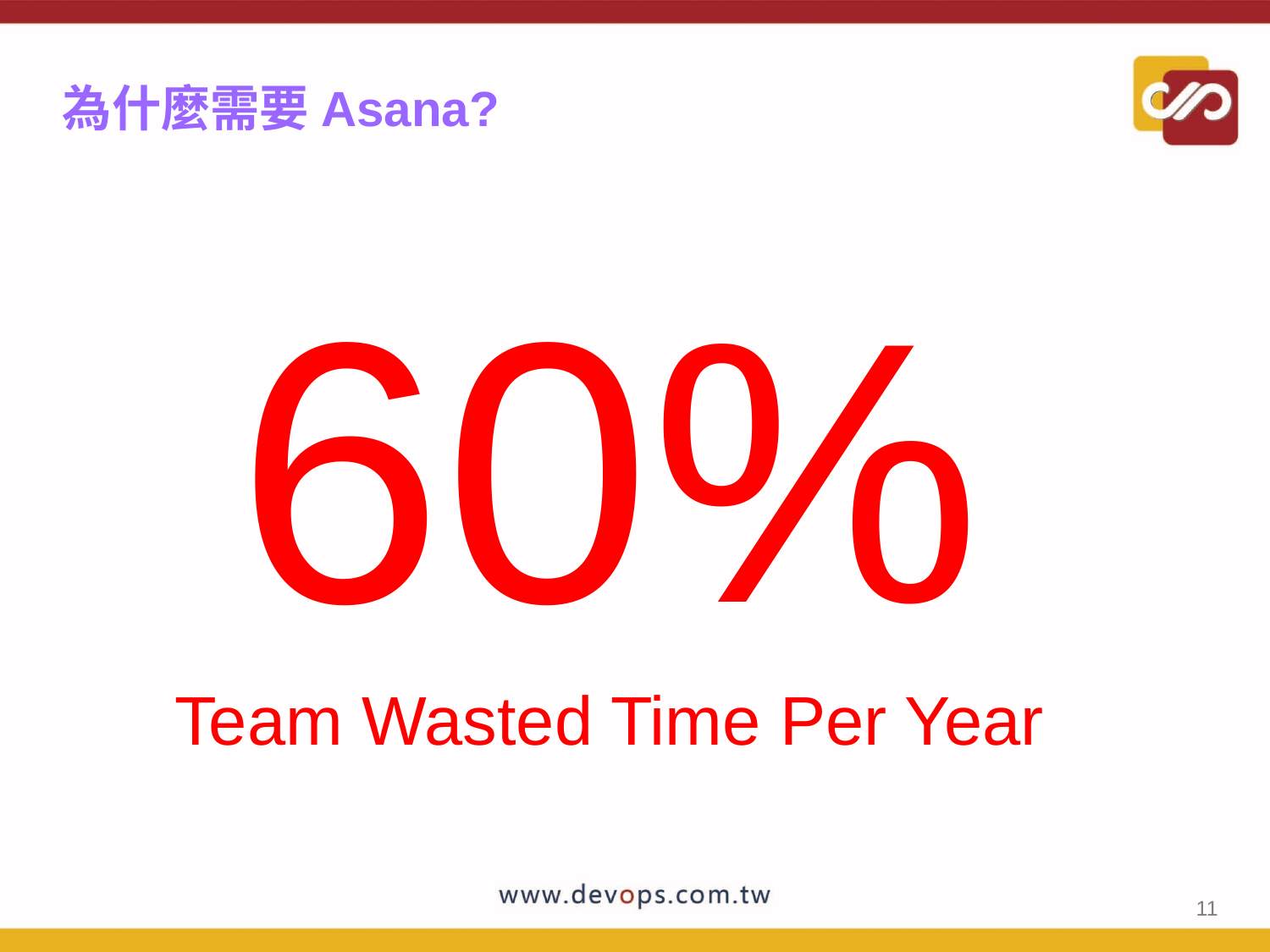

# 為什麼需要Asana?
60%
Team Wasted Time Per Year
11